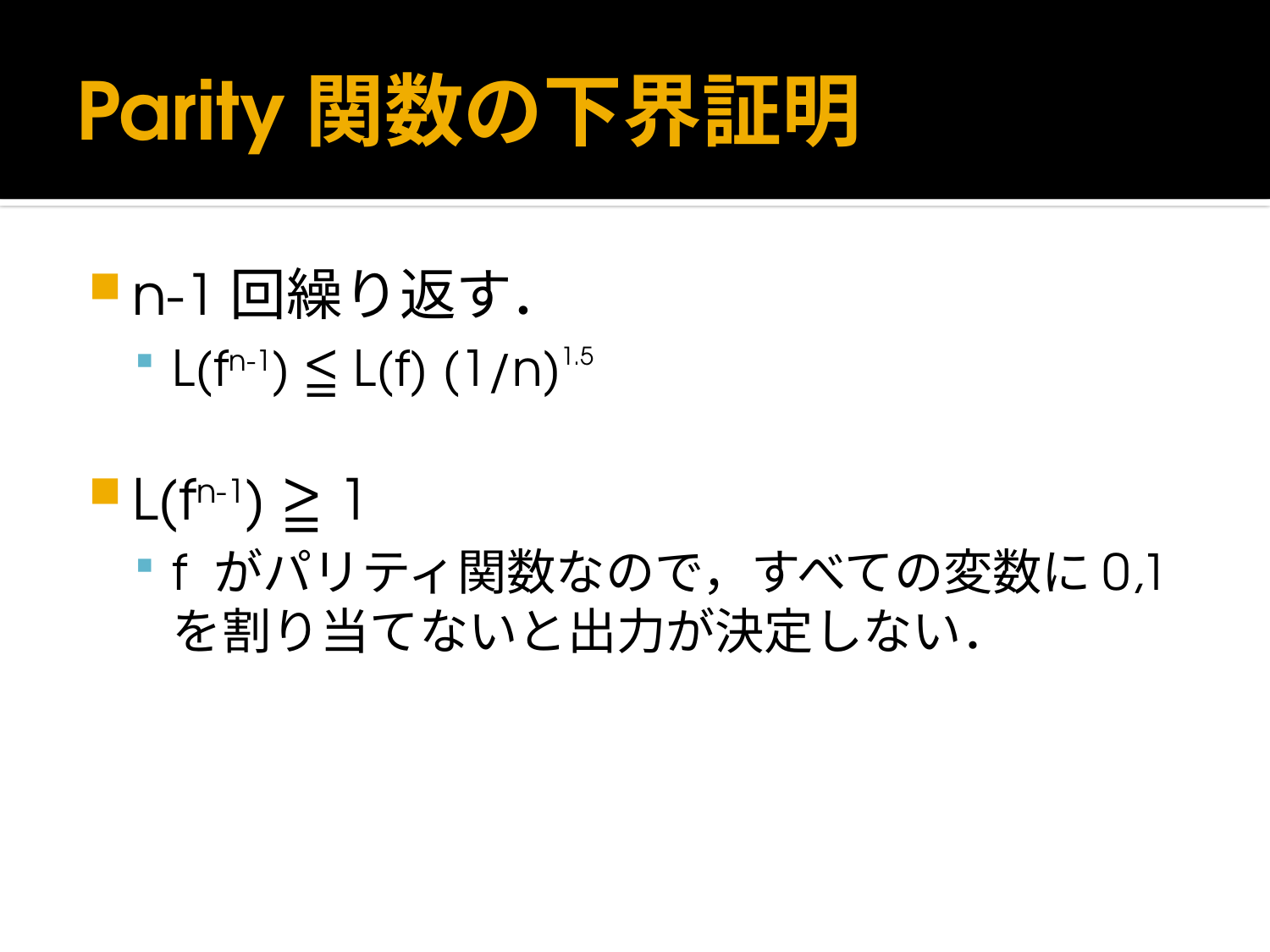

# Parity関数の下界証明
n-1回繰り返す．
L(fn-1) ≦ L(f) (1/n)1.5

L(fn-1) ≧ 1
f がパリティ関数なので，すべての変数に0,1を割り当てないと出力が決定しない．